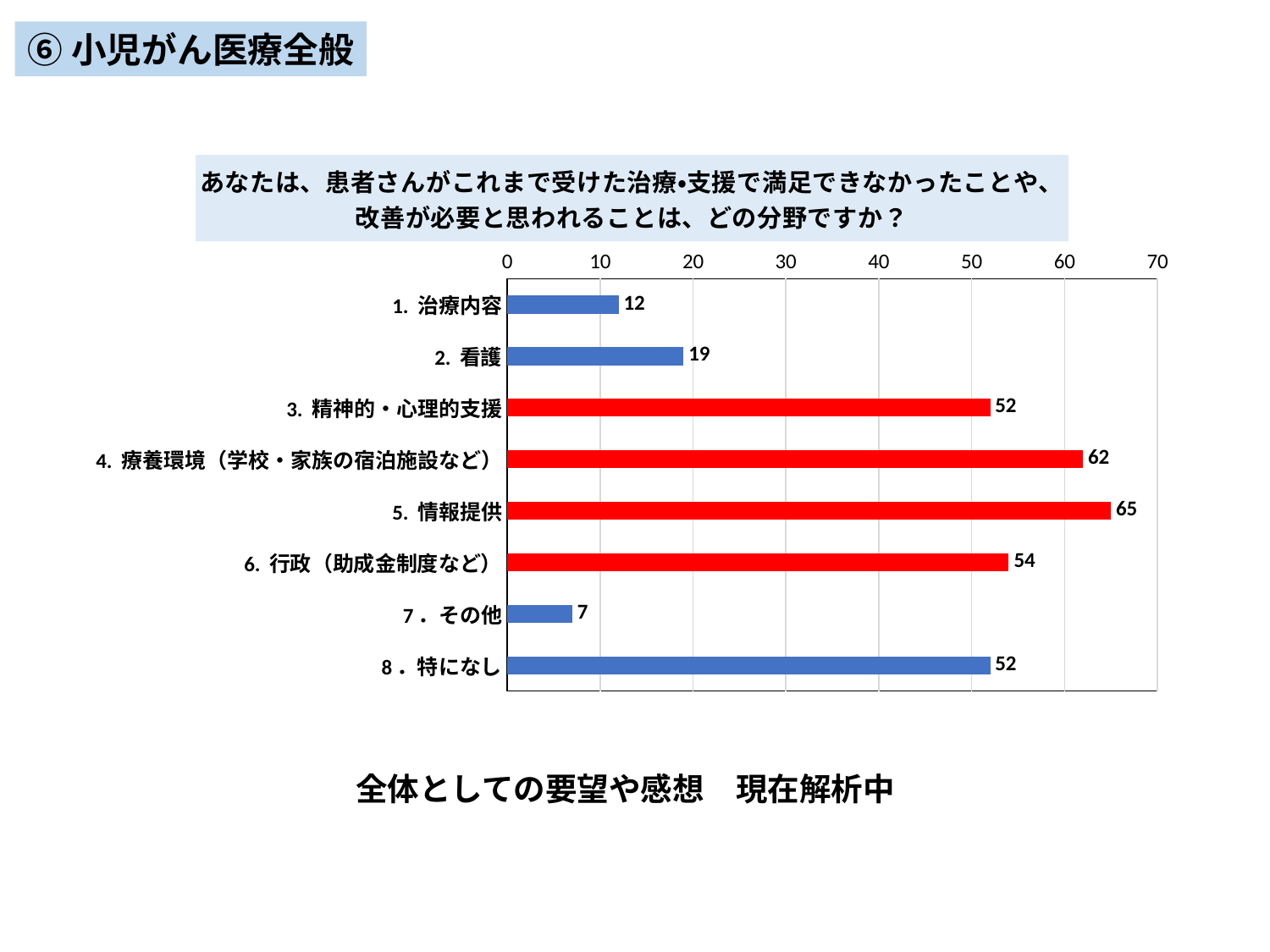

⑥小児がん医療全般

### Chart: あなたは、患者さんがこれまで受けた治療・支援で満足できなかったことや、改善が必要と思われることは、どの分野ですか？

| Category |  |
|---|---|
| 1. 治療内容 | 12.0 |
| 2. 看護 | 19.0 |
| 3. 精神的・心理的支援 | 52.0 |
| 4. 療養環境（学校・家族の宿泊施設など） | 62.0 |
| 5. 情報提供 | 65.0 |
| 6. 行政（助成金制度など） | 54.0 |
| 7．その他 | 7.0 |
| 8．特になし | 52.0 |
全体としての要望や感想　現在解析中